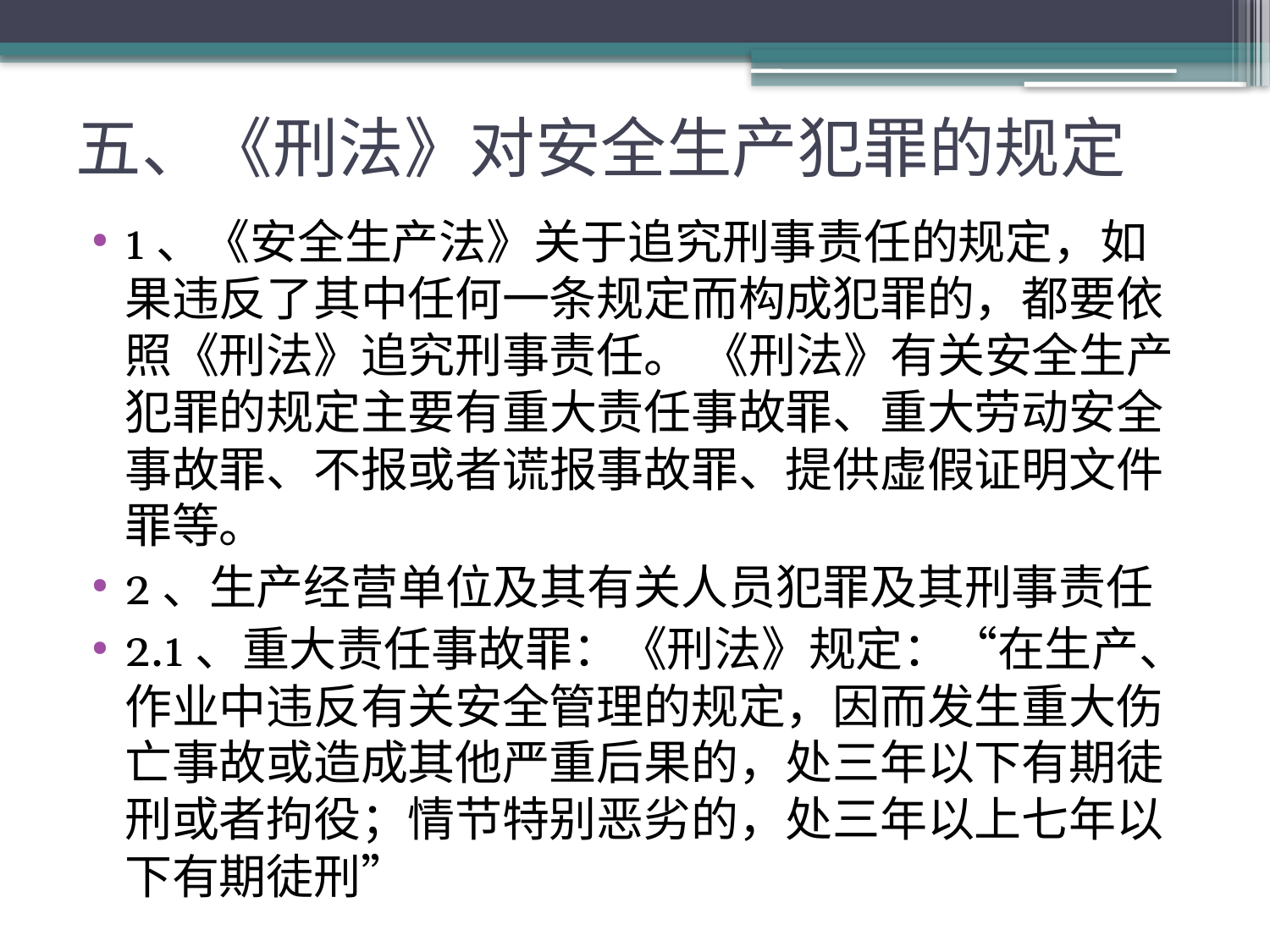

# 五、《刑法》对安全生产犯罪的规定
1、《安全生产法》关于追究刑事责任的规定，如果违反了其中任何一条规定而构成犯罪的，都要依照《刑法》追究刑事责任。 《刑法》有关安全生产犯罪的规定主要有重大责任事故罪、重大劳动安全事故罪、不报或者谎报事故罪、提供虚假证明文件罪等。
2、生产经营单位及其有关人员犯罪及其刑事责任
2.1、重大责任事故罪：《刑法》规定：“在生产、作业中违反有关安全管理的规定，因而发生重大伤亡事故或造成其他严重后果的，处三年以下有期徒刑或者拘役；情节特别恶劣的，处三年以上七年以下有期徒刑”